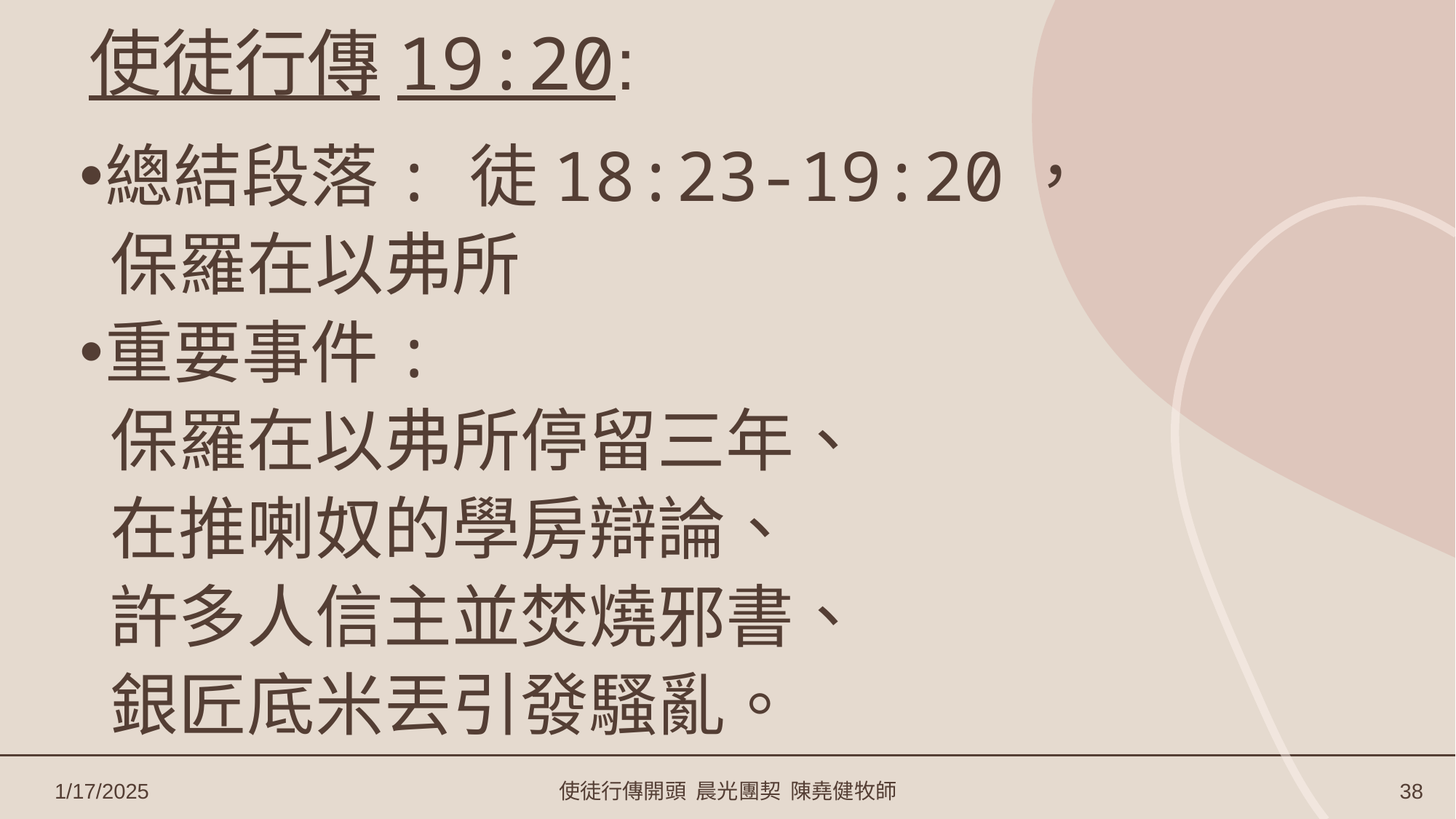

# 使徒行傳19:20:
總結段落: 徒18:23-19:20，
 保羅在以弗所
重要事件:
 保羅在以弗所停留三年、
 在推喇奴的學房辯論、
 許多人信主並焚燒邪書、
 銀匠底米丟引發騷亂。
1/17/2025
使徒行傳開頭  晨光團契  陳堯健牧師
38